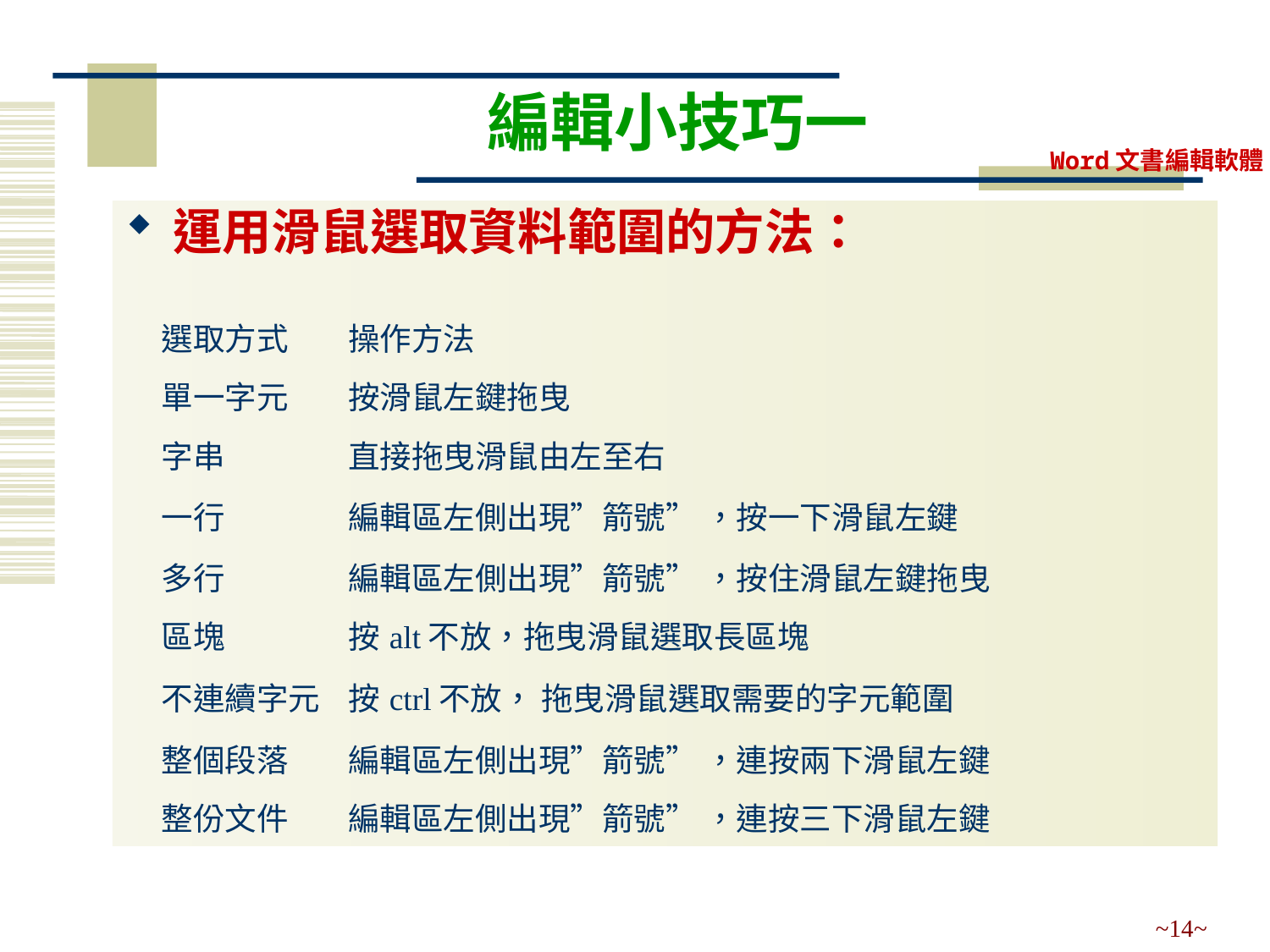

# 編輯小技巧一
運用滑鼠選取資料範圍的方法：

| 選取方式 | 操作方法 |
| --- | --- |
| 單一字元 | 按滑鼠左鍵拖曳 |
| 字串 | 直接拖曳滑鼠由左至右 |
| 一行 | 編輯區左側出現”箭號” ，按一下滑鼠左鍵 |
| 多行 | 編輯區左側出現”箭號” ，按住滑鼠左鍵拖曳 |
| 區塊 | 按alt不放，拖曳滑鼠選取長區塊 |
| 不連續字元 | 按ctrl不放， 拖曳滑鼠選取需要的字元範圍 |
| 整個段落 | 編輯區左側出現”箭號” ，連按兩下滑鼠左鍵 |
| 整份文件 | 編輯區左側出現”箭號” ，連按三下滑鼠左鍵 |

~14~